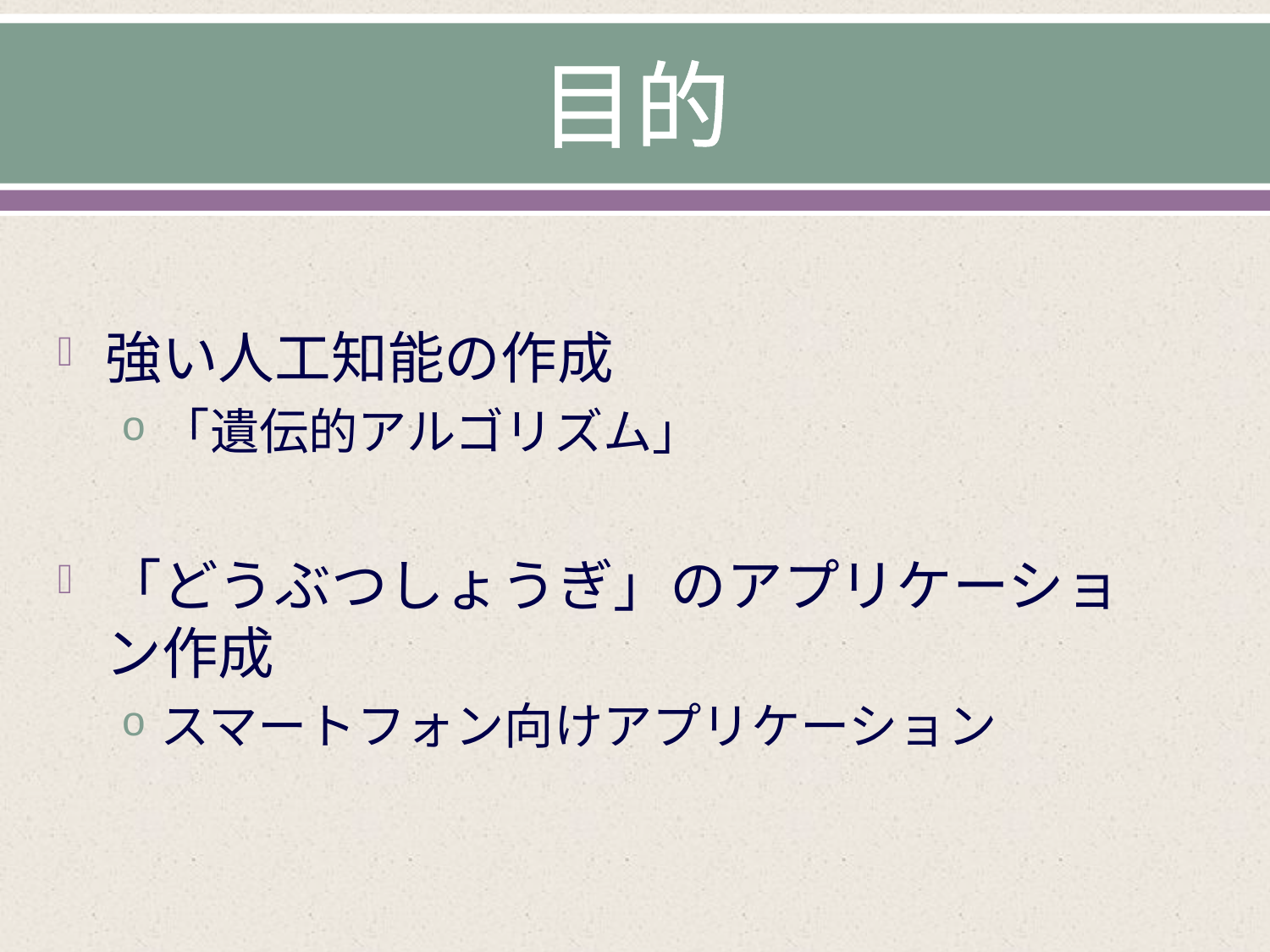

# 目的
強い人工知能の作成
「遺伝的アルゴリズム」

「どうぶつしょうぎ」のアプリケーション作成
スマートフォン向けアプリケーション